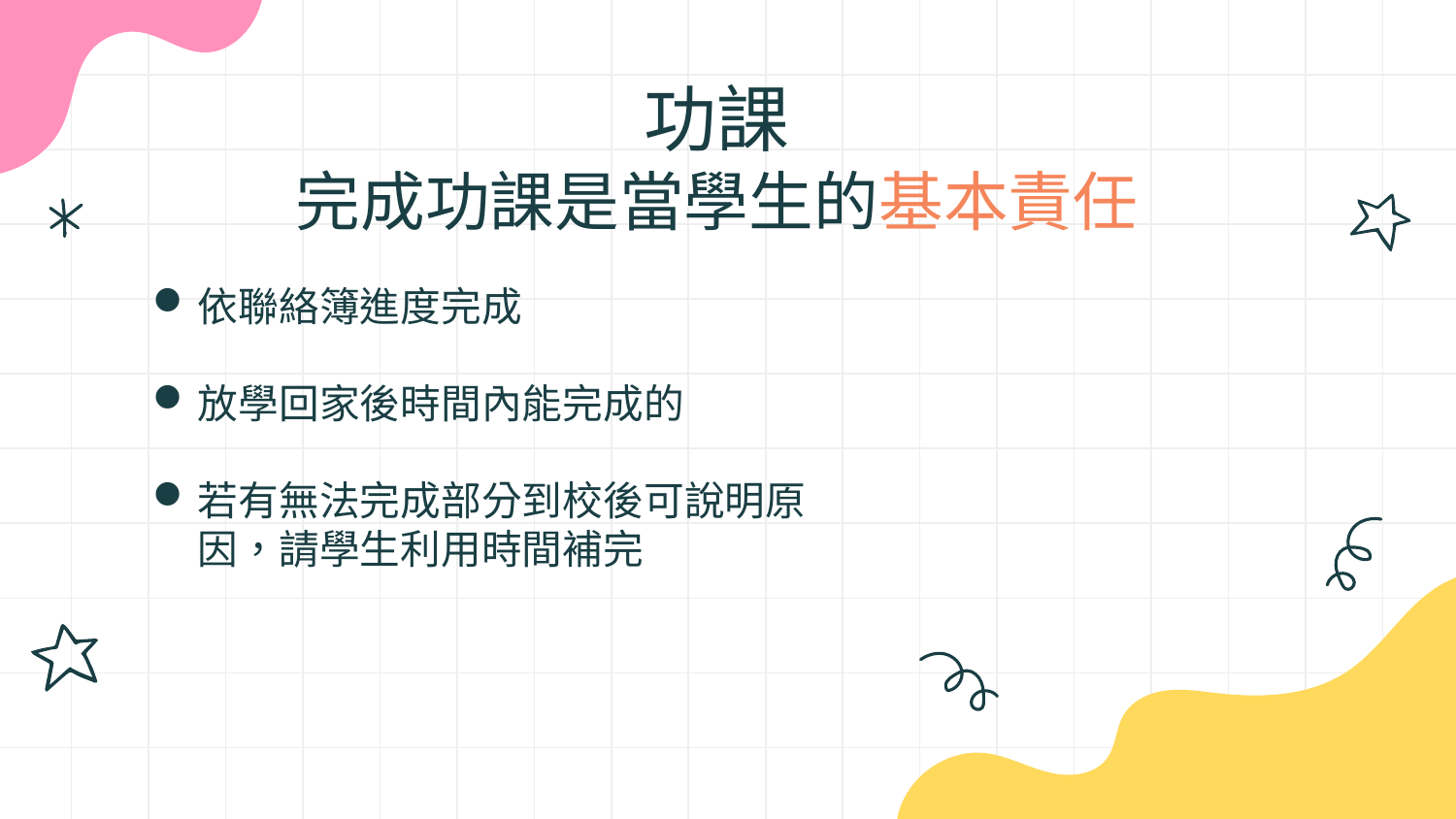

# 功課 完成功課是當學生的基本責任
依聯絡簿進度完成

放學回家後時間內能完成的

若有無法完成部分到校後可說明原因，請學生利用時間補完